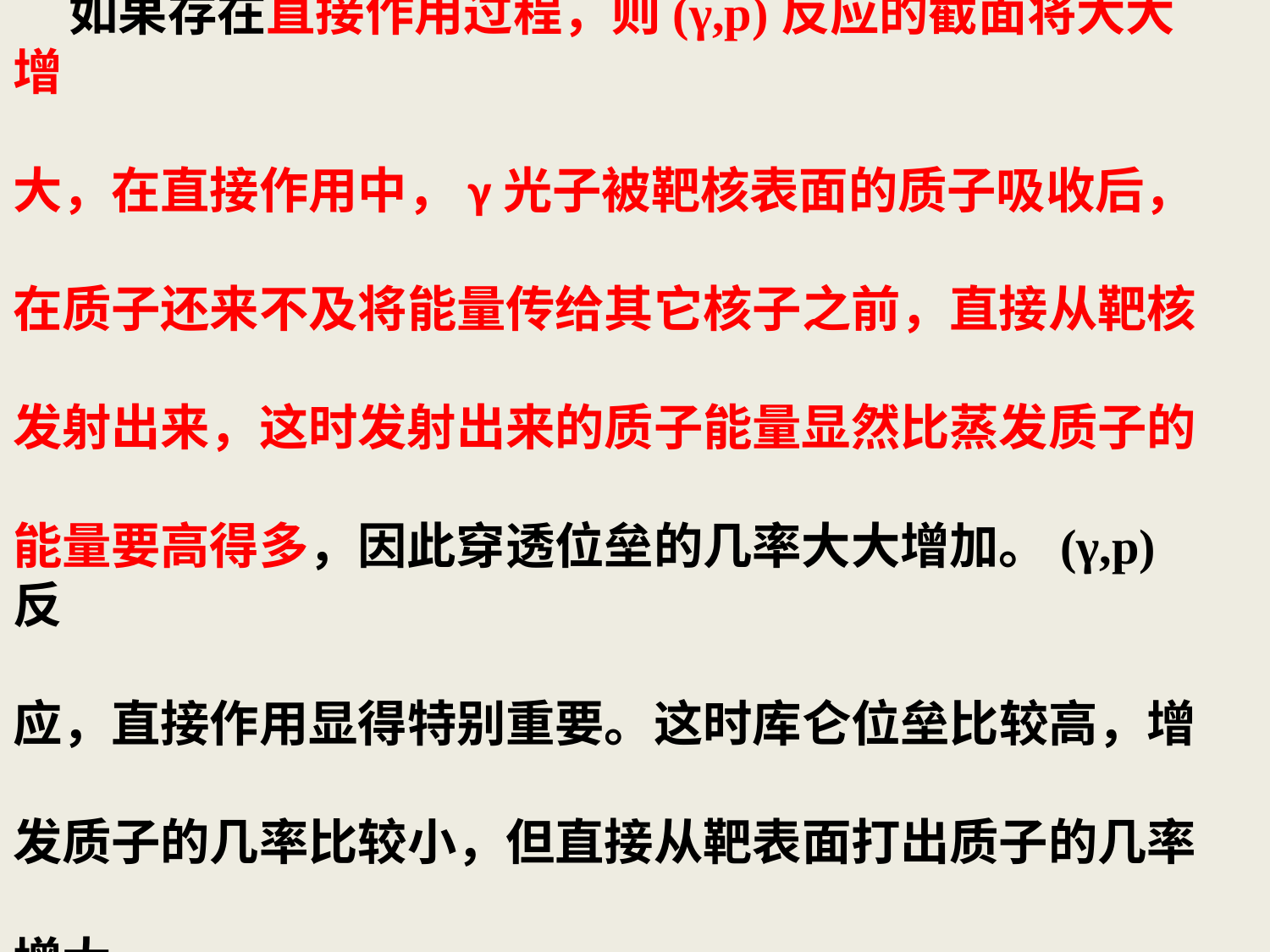

如果存在直接作用过程，则(γ,p)反应的截面将大大增

大，在直接作用中，γ光子被靶核表面的质子吸收后，

在质子还来不及将能量传给其它核子之前，直接从靶核

发射出来，这时发射出来的质子能量显然比蒸发质子的

能量要高得多，因此穿透位垒的几率大大增加。(γ,p)反

应，直接作用显得特别重要。这时库仑位垒比较高，增

发质子的几率比较小，但直接从靶表面打出质子的几率

增大。